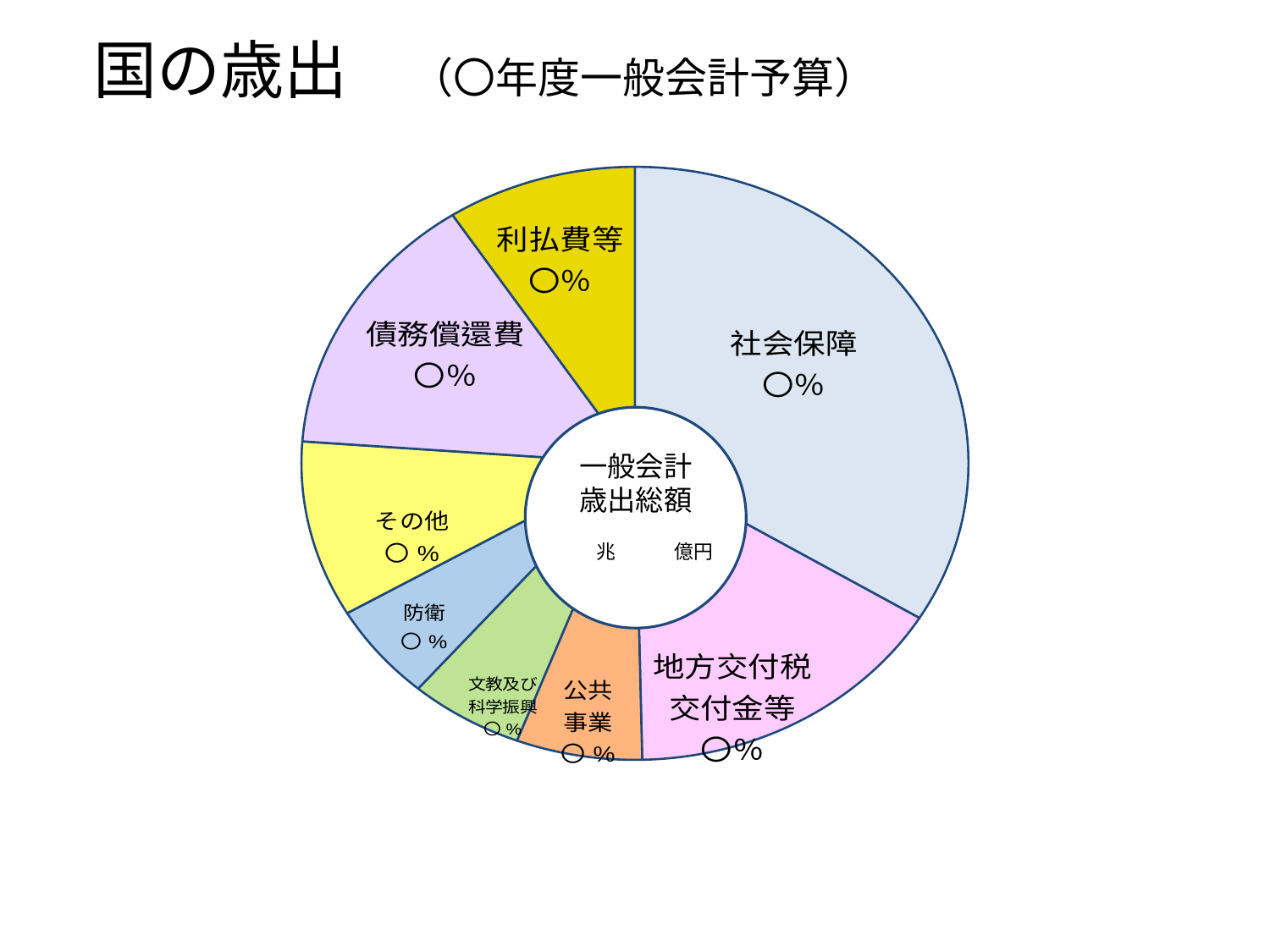

国の歳出　（〇年度一般会計予算）

### Chart

| Category | 歳入内訳 |
|---|---|
| 社会保障 | 33.7 |
| 地方交付税
交付金等 | 15.9 |
| 公共
事業 | 6.1 |
| 文教及び
科学振興 | 5.5 |
| 防衛 | 5.3 |
| その他 | 9.6 |
| 債務償還費 | 14.6 |
| 利払費等 | 9.2 |
一般会計
歳出総額

　　兆　　　億円